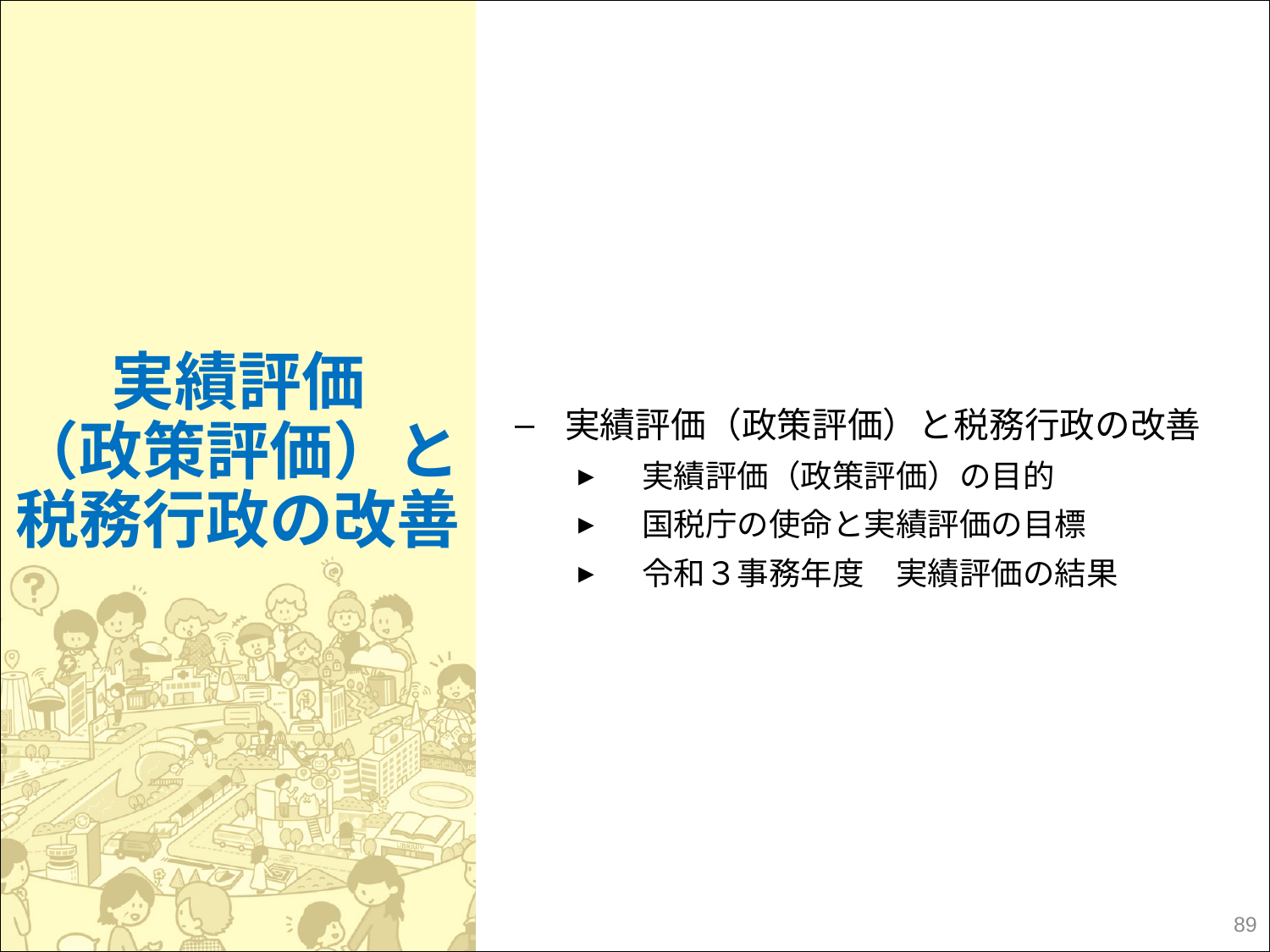

実績評価
（政策評価）と税務行政の改善
実績評価（政策評価）と税務行政の改善
実績評価（政策評価）の目的
国税庁の使命と実績評価の目標
令和３事務年度　実績評価の結果
89